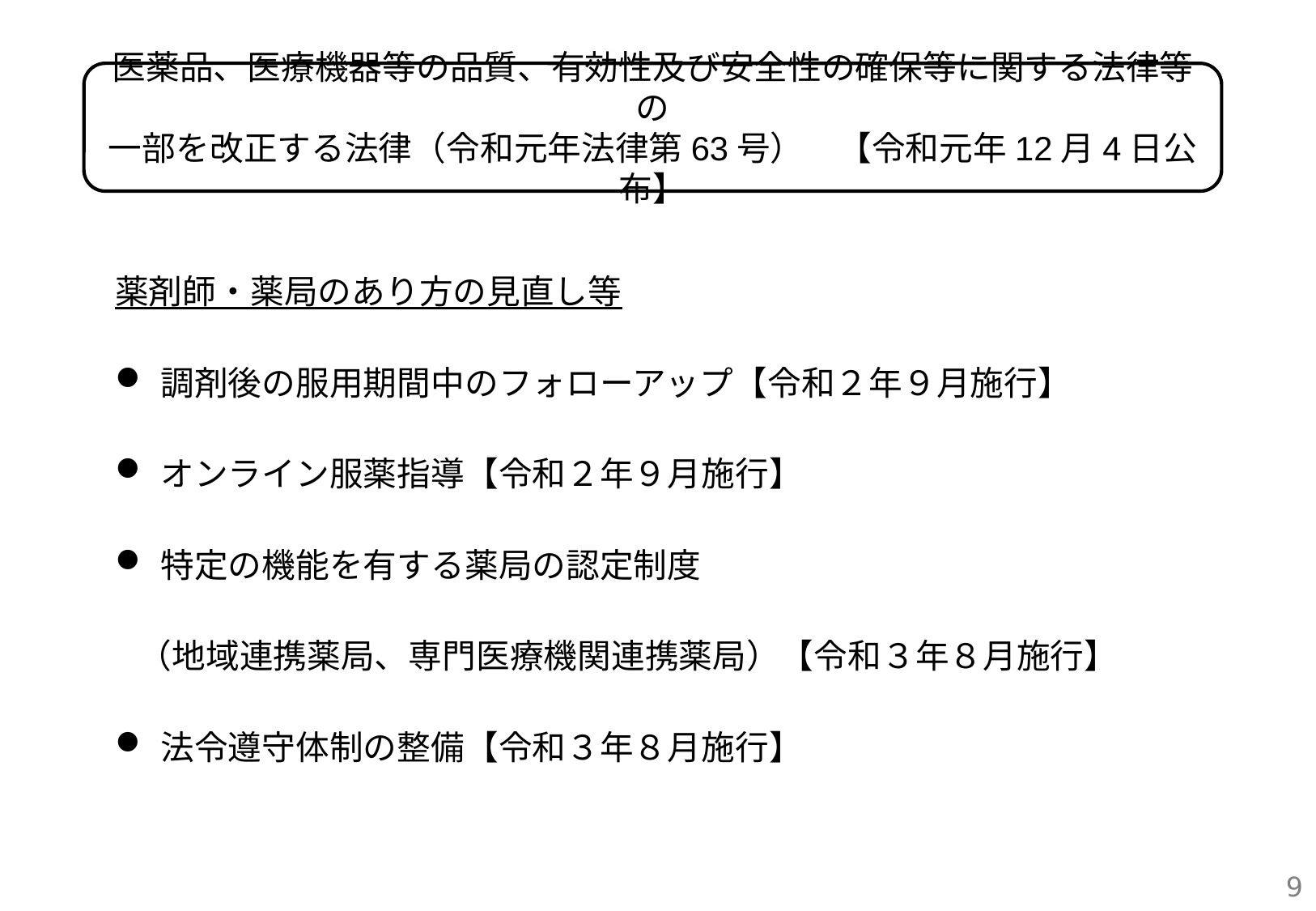

医薬品、医療機器等の品質、有効性及び安全性の確保等に関する法律等の
一部を改正する法律（令和元年法律第63号）　【令和元年12月4日公布】
薬剤師・薬局のあり方の見直し等
調剤後の服用期間中のフォローアップ【令和２年９月施行】
オンライン服薬指導【令和２年９月施行】
特定の機能を有する薬局の認定制度
  （地域連携薬局、専門医療機関連携薬局）【令和３年８月施行】
法令遵守体制の整備【令和３年８月施行】